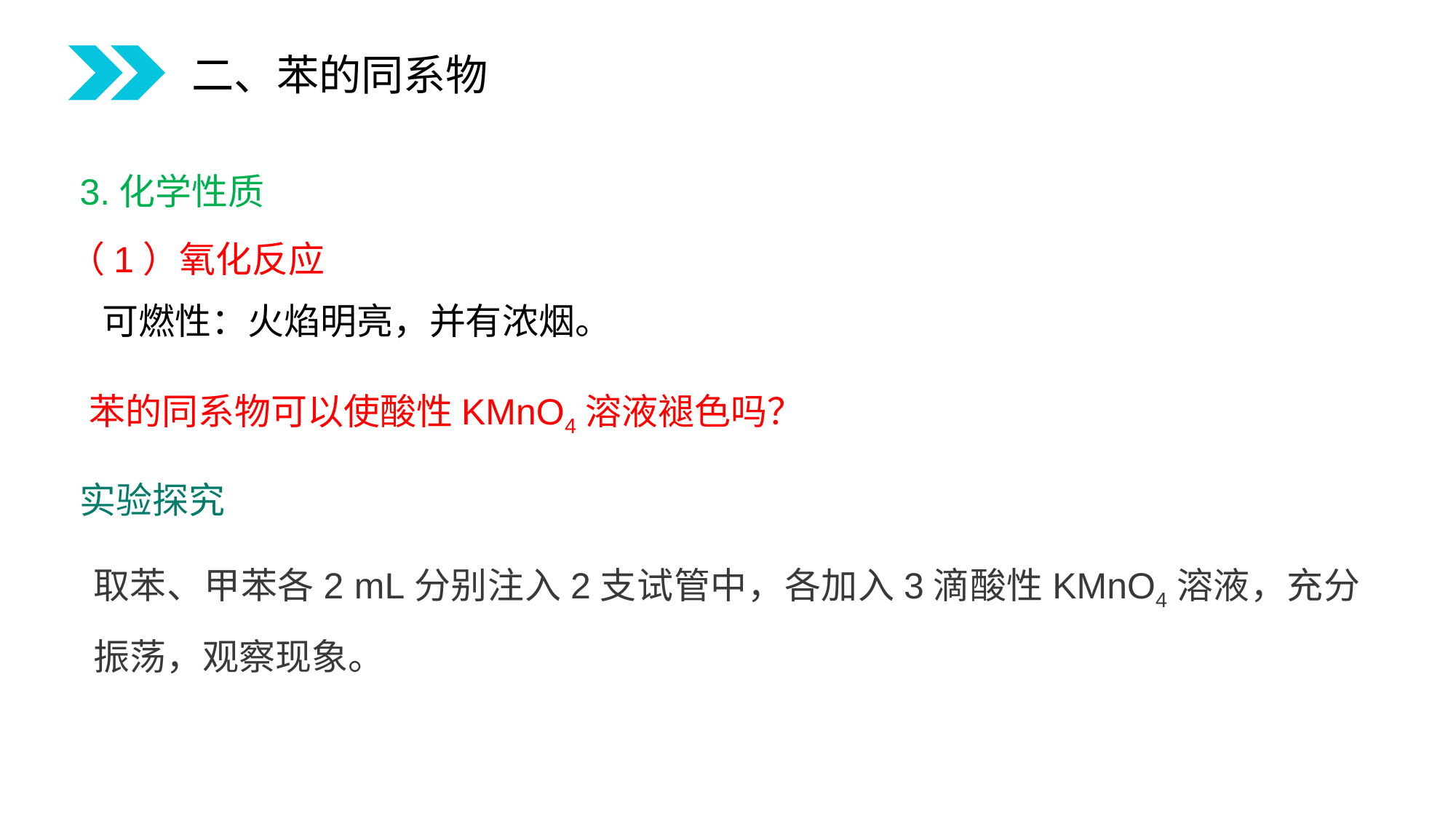

二、苯的同系物
3.化学性质
（1）氧化反应
   可燃性：火焰明亮，并有浓烟。

苯的同系物可以使酸性KMnO4溶液褪色吗？
实验探究
取苯、甲苯各2 mL分别注入2支试管中，各加入3滴酸性KMnO4溶液，充分振荡，观察现象。